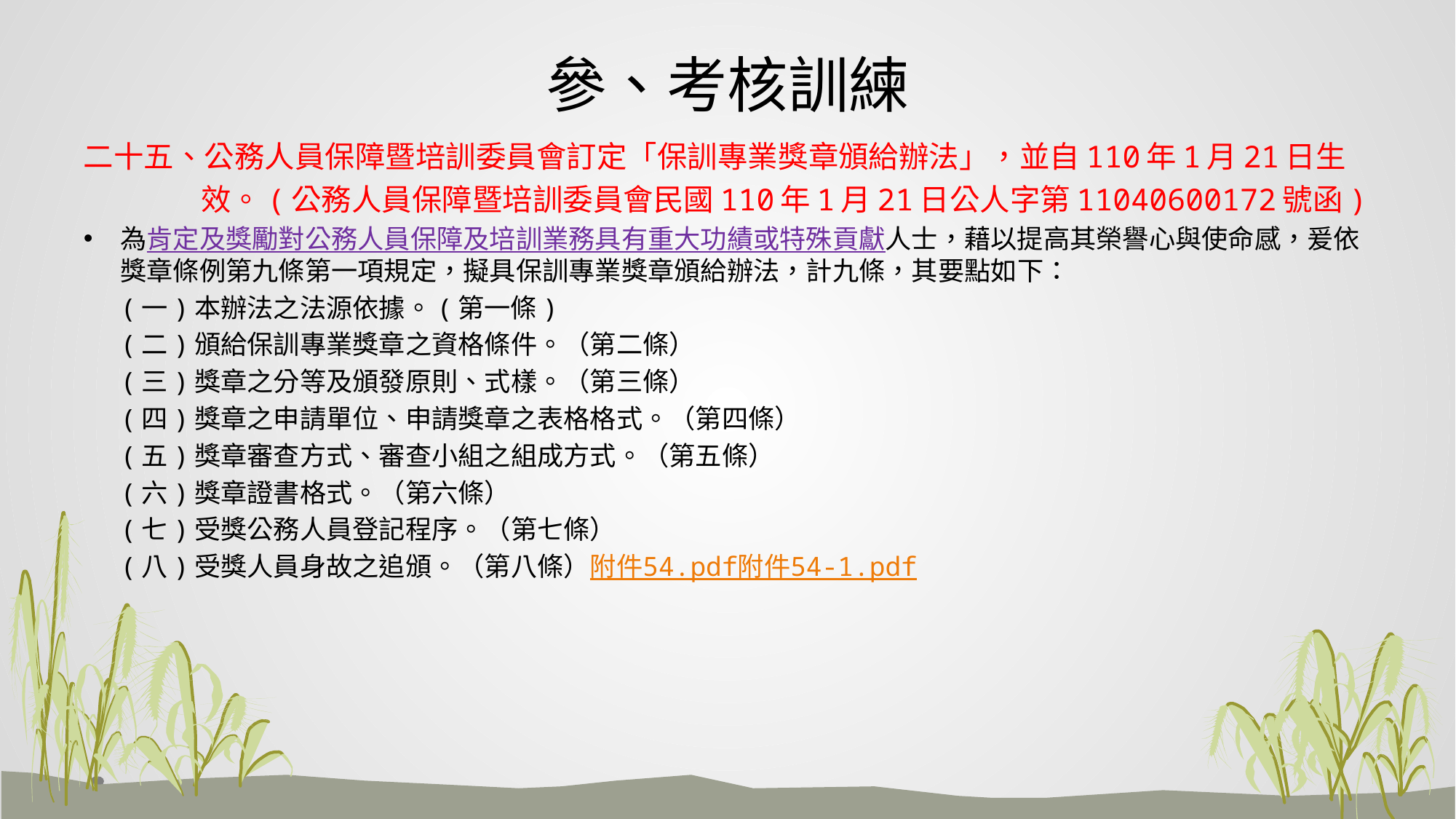

# 參、考核訓練
二十五、公務人員保障暨培訓委員會訂定「保訓專業獎章頒給辦法」，並自110年1月21日生效。(公務人員保障暨培訓委員會民國110年1月21日公人字第11040600172號函)
為肯定及獎勵對公務人員保障及培訓業務具有重大功績或特殊貢獻人士，藉以提高其榮譽心與使命感，爰依獎章條例第九條第一項規定，擬具保訓專業獎章頒給辦法，計九條，其要點如下：
(一)本辦法之法源依據。(第一條)
(二)頒給保訓專業獎章之資格條件。（第二條）
(三)獎章之分等及頒發原則、式樣。（第三條）
(四)獎章之申請單位、申請獎章之表格格式。（第四條）
(五)獎章審查方式、審查小組之組成方式。（第五條）
(六)獎章證書格式。（第六條）
(七)受獎公務人員登記程序。（第七條）
(八)受獎人員身故之追頒。（第八條）附件54.pdf附件54-1.pdf